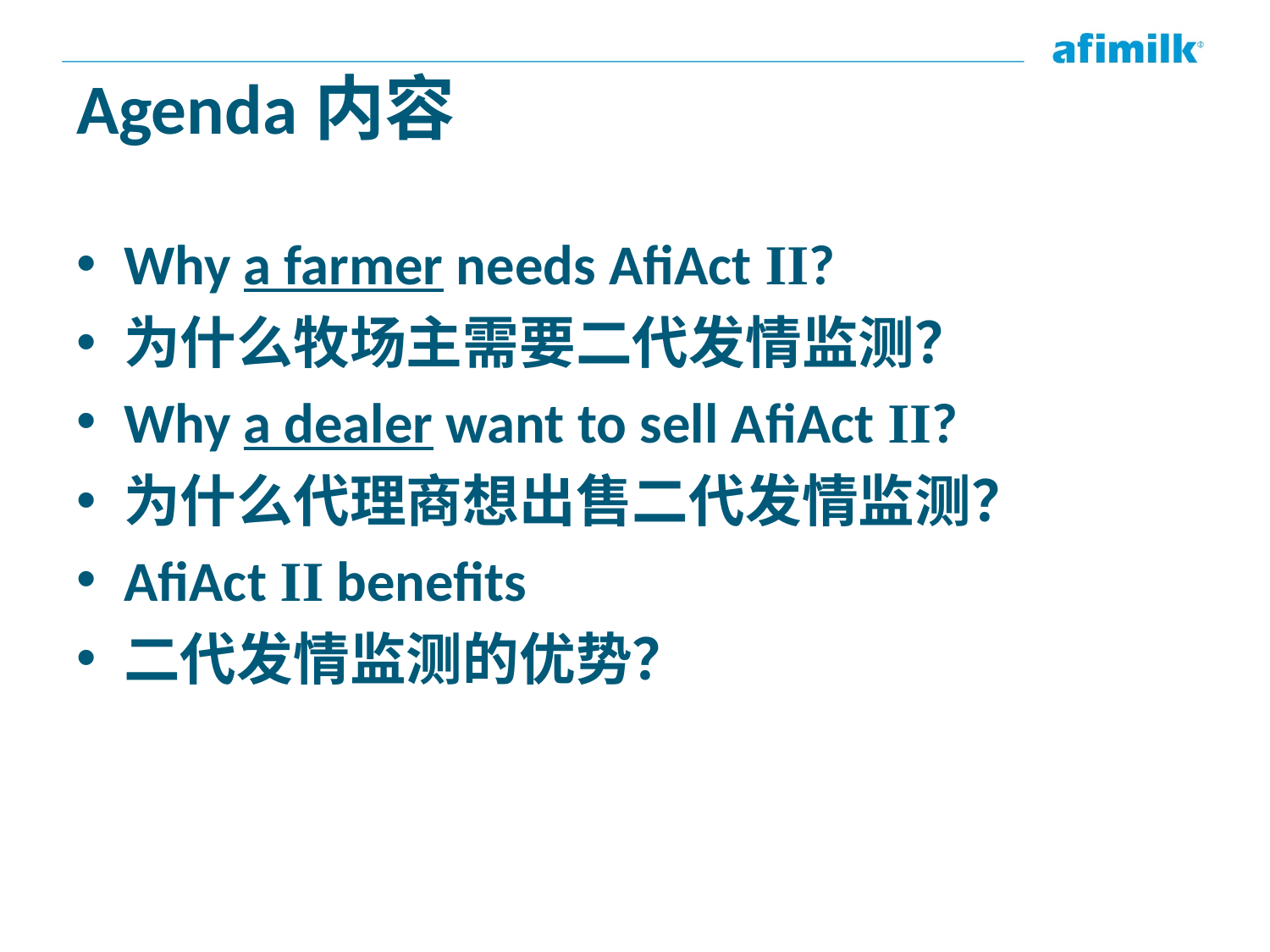

# Agenda内容

Why a farmer needs AfiAct II?
为什么牧场主需要二代发情监测？
Why a dealer want to sell AfiAct II?
为什么代理商想出售二代发情监测？
AfiAct II benefits
二代发情监测的优势？